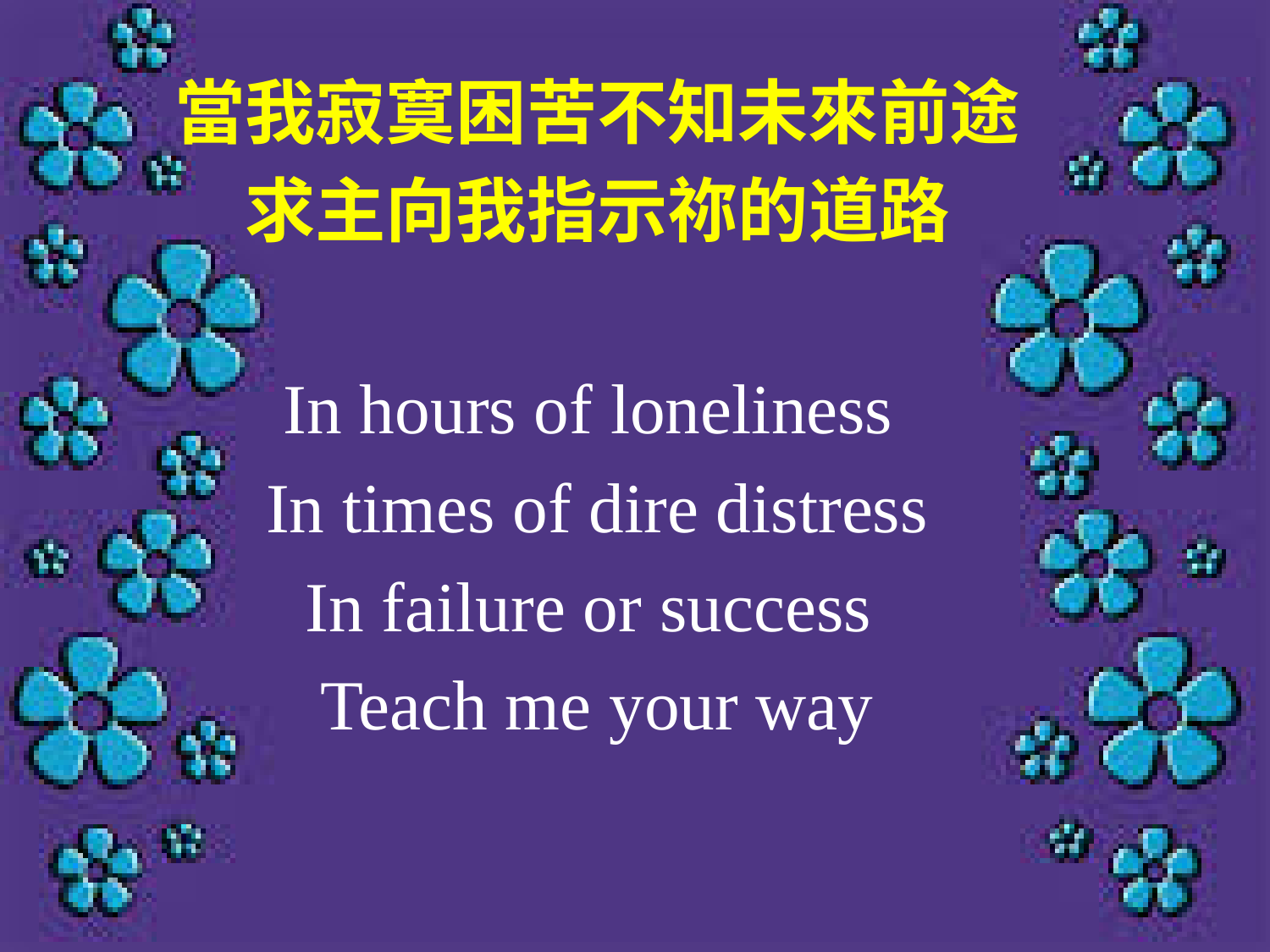

當我寂寞困苦不知未來前途
求主向我指示祢的道路

In hours of loneliness
In times of dire distress
In failure or success
Teach me your way